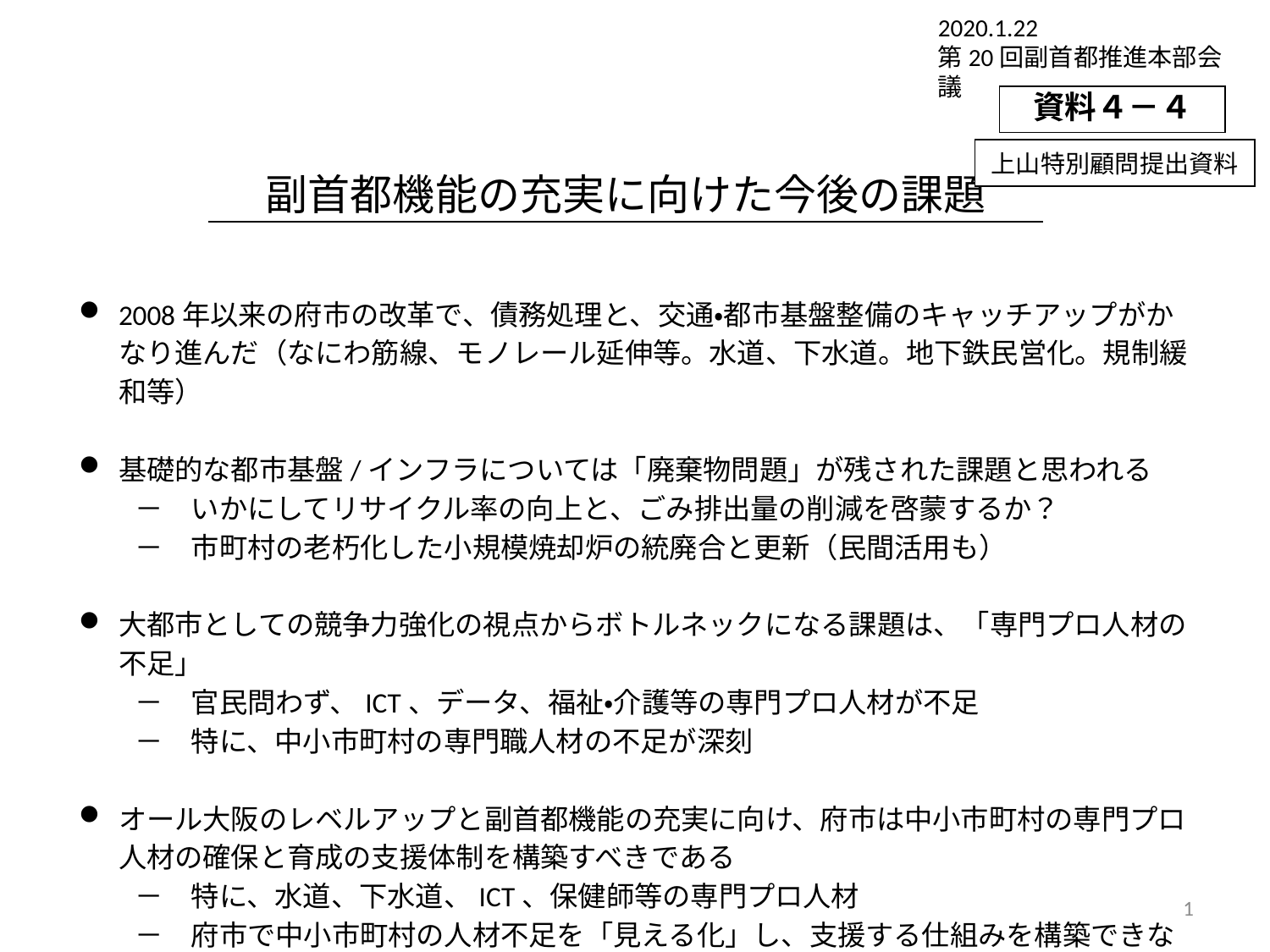

2020.1.22
第20回副首都推進本部会議
資料４－４
上山特別顧問提出資料
副首都機能の充実に向けた今後の課題
2008年以来の府市の改革で、債務処理と、交通・都市基盤整備のキャッチアップがかなり進んだ（なにわ筋線、モノレール延伸等。水道、下水道。地下鉄民営化。規制緩和等）

基礎的な都市基盤/インフラについては「廃棄物問題」が残された課題と思われる
　　－　いかにしてリサイクル率の向上と、ごみ排出量の削減を啓蒙するか？
　　－　市町村の老朽化した小規模焼却炉の統廃合と更新（民間活用も）

大都市としての競争力強化の視点からボトルネックになる課題は、「専門プロ人材の不足」
　　－　官民問わず、ICT、データ、福祉・介護等の専門プロ人材が不足
　　－　特に、中小市町村の専門職人材の不足が深刻

オール大阪のレベルアップと副首都機能の充実に向け、府市は中小市町村の専門プロ人材の確保と育成の支援体制を構築すべきである
　　－　特に、水道、下水道、ICT、保健師等の専門プロ人材
　　－　府市で中小市町村の人材不足を「見える化」し、支援する仕組みを構築できないか
1